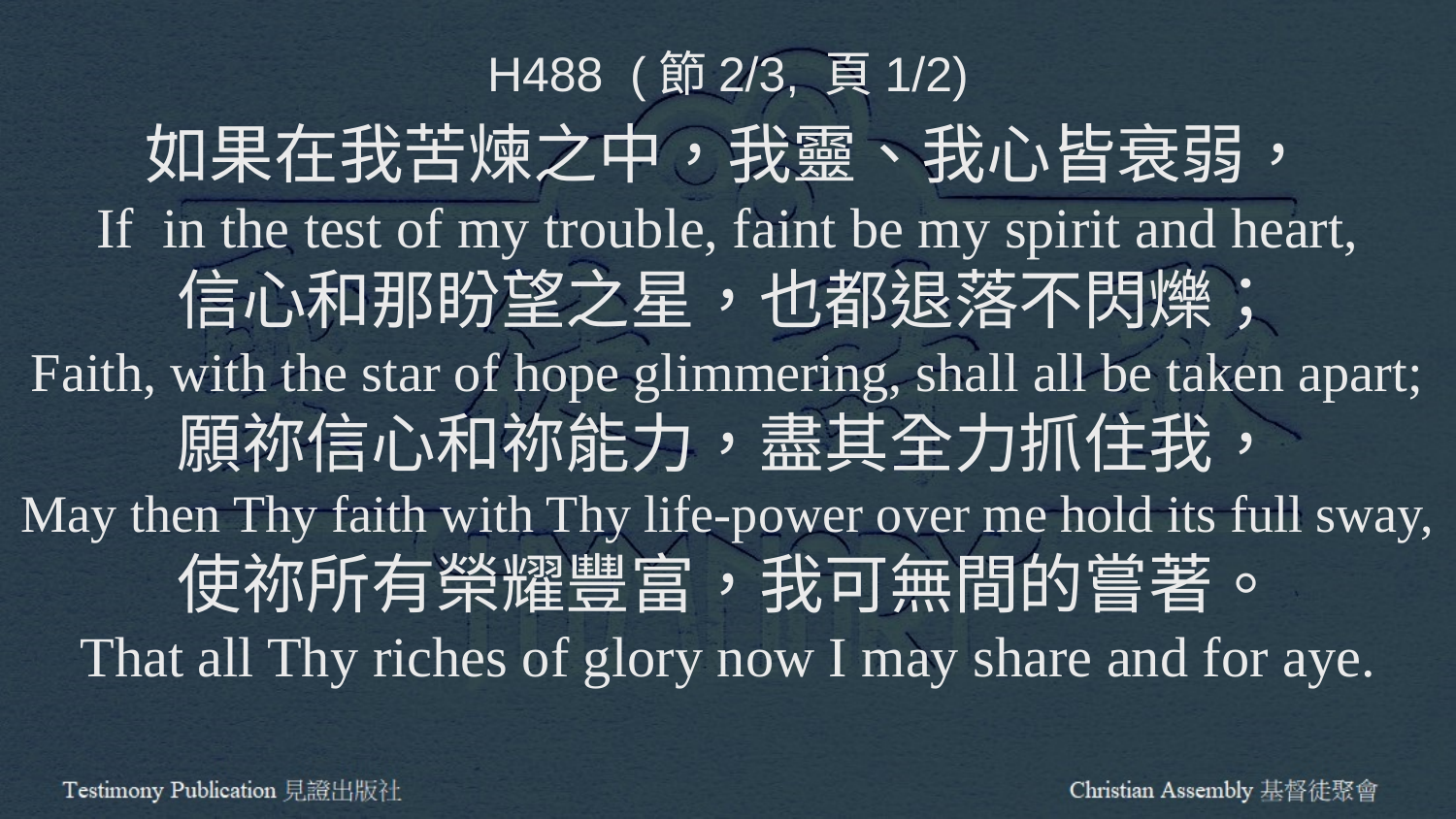

H488  (節2/3, 頁1/2)
如果在我苦煉之中，我靈、我心皆衰弱，
If  in the test of my trouble, faint be my spirit and heart,
信心和那盼望之星，也都退落不閃爍；
Faith, with the star of hope glimmering, shall all be taken apart;
願祢信心和祢能力，盡其全力抓住我，
May then Thy faith with Thy life-power over me hold its full sway,
使祢所有榮耀豐富，我可無間的嘗著。
That all Thy riches of glory now I may share and for aye.